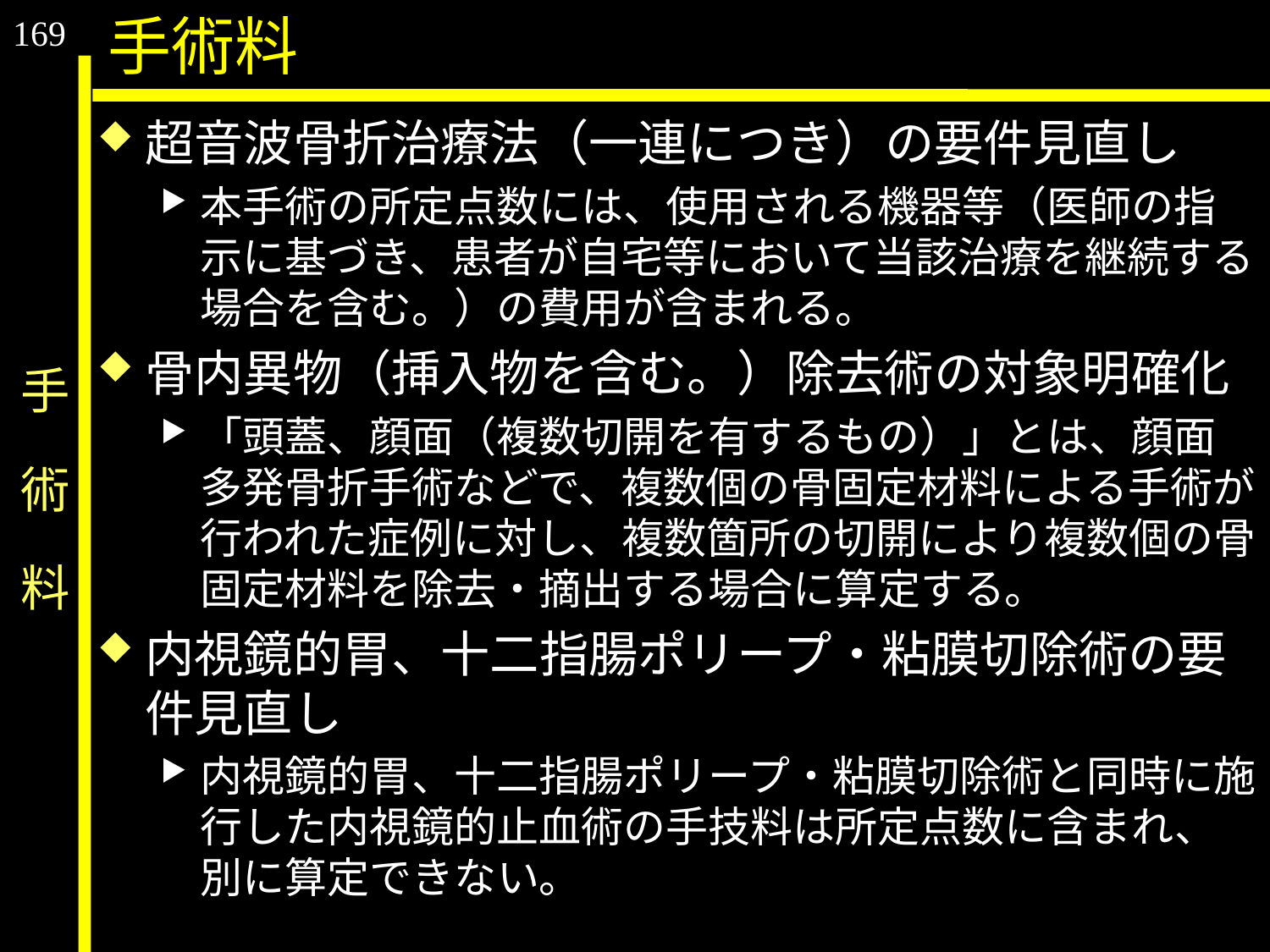

169
手術料

超音波骨折治療法（一連につき）の要件見直し
本手術の所定点数には、使用される機器等（医師の指示に基づき、患者が自宅等において当該治療を継続する場合を含む。）の費用が含まれる。
骨内異物（挿入物を含む。）除去術の対象明確化
「頭蓋、顔面（複数切開を有するもの）」とは、顔面多発骨折手術などで、複数個の骨固定材料による手術が行われた症例に対し、複数箇所の切開により複数個の骨固定材料を除去・摘出する場合に算定する。
内視鏡的胃、十二指腸ポリープ・粘膜切除術の要件見直し
内視鏡的胃、十二指腸ポリープ・粘膜切除術と同時に施行した内視鏡的止血術の手技料は所定点数に含まれ、別に算定できない。
# 手　術　料